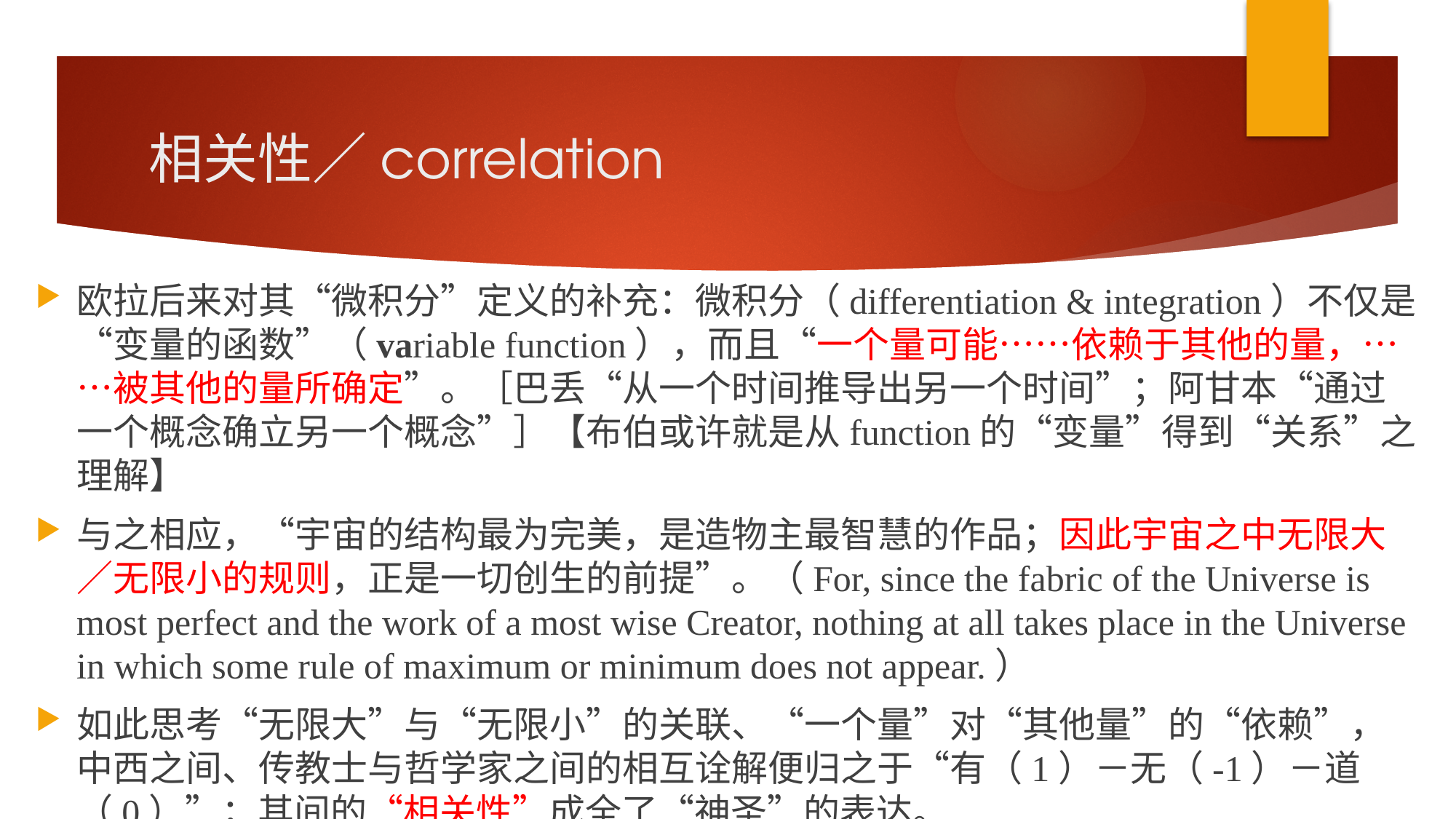

# 相关性／correlation
欧拉后来对其“微积分”定义的补充：微积分（differentiation & integration）不仅是“变量的函数”（variable function），而且“一个量可能……依赖于其他的量，……被其他的量所确定”。［巴丢“从一个时间推导出另一个时间”；阿甘本“通过一个概念确立另一个概念”］【布伯或许就是从function的“变量”得到“关系”之理解】
与之相应，“宇宙的结构最为完美，是造物主最智慧的作品；因此宇宙之中无限大／无限小的规则，正是一切创生的前提”。（For, since the fabric of the Universe is most perfect and the work of a most wise Creator, nothing at all takes place in the Universe in which some rule of maximum or minimum does not appear.）
如此思考“无限大”与“无限小”的关联、“一个量”对“其他量”的“依赖”，中西之间、传教士与哲学家之间的相互诠解便归之于“有（1）－无（-1）－道（0）”；其间的“相关性”成全了“神圣”的表达。